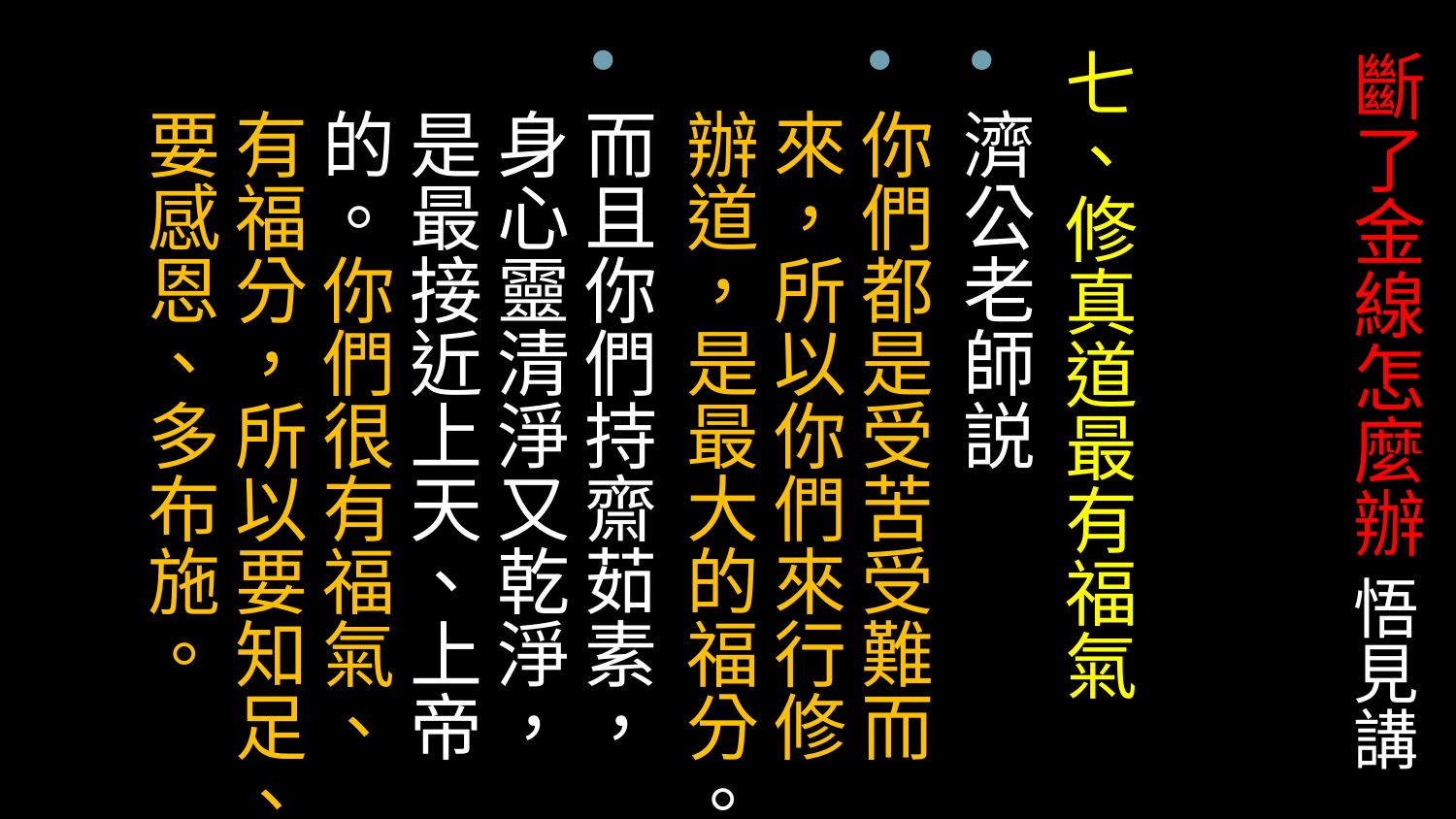

七、修真道最有福氣
濟公老師説
你們都是受苦受難而來，所以你們來行修辦道，是最大的福分。
而且你們持齋茹素，身心靈清淨又乾淨，是最接近上天、上帝的。你們很有福氣、有福分，所以要知足、要感恩、多布施。

# 斷了金線怎麼辦 悟見講